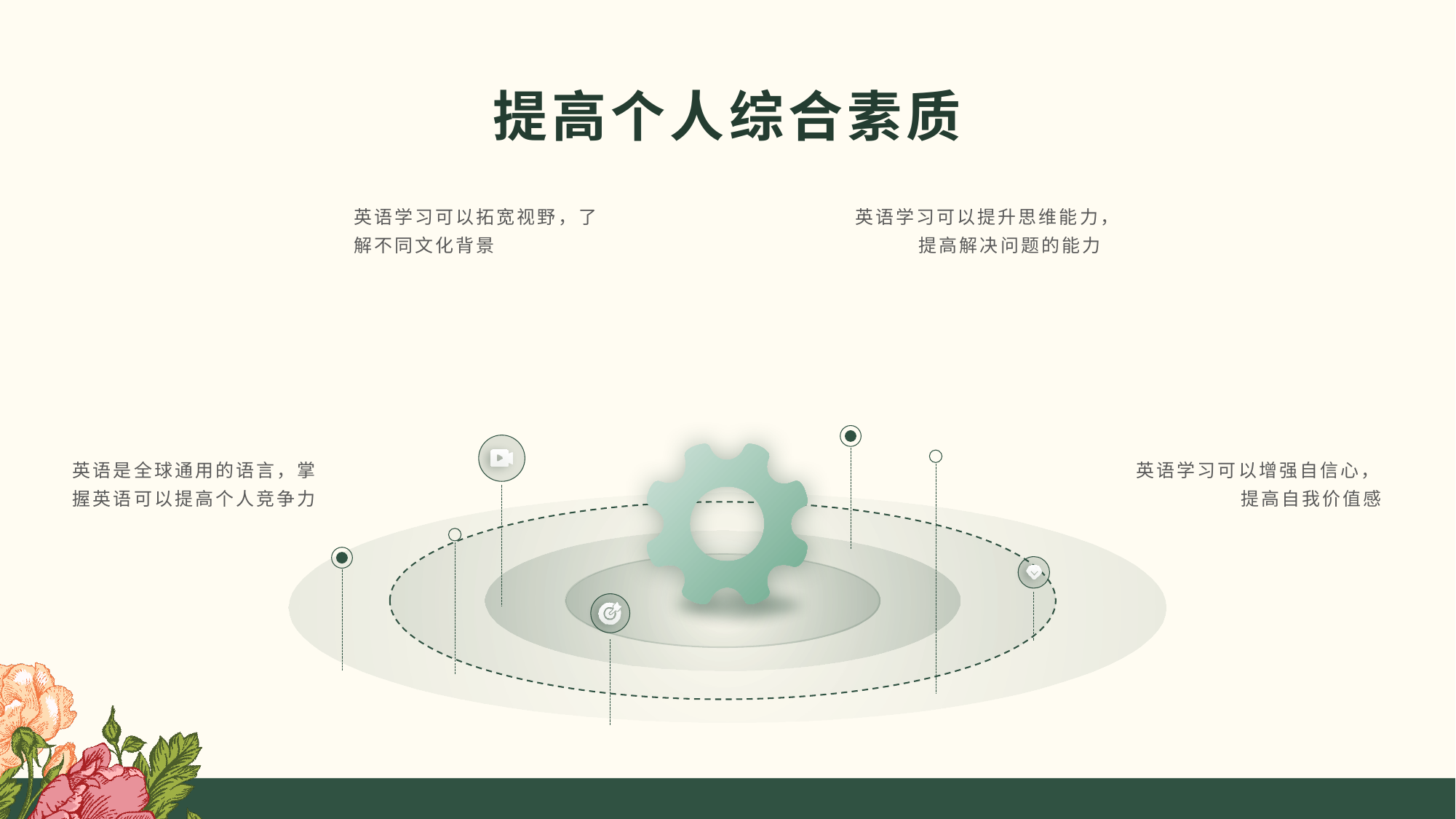

提高个人综合素质
英语学习可以拓宽视野，了解不同文化背景
英语学习可以提升思维能力，提高解决问题的能力

英语是全球通用的语言，掌握英语可以提高个人竞争力
英语学习可以增强自信心，提高自我价值感